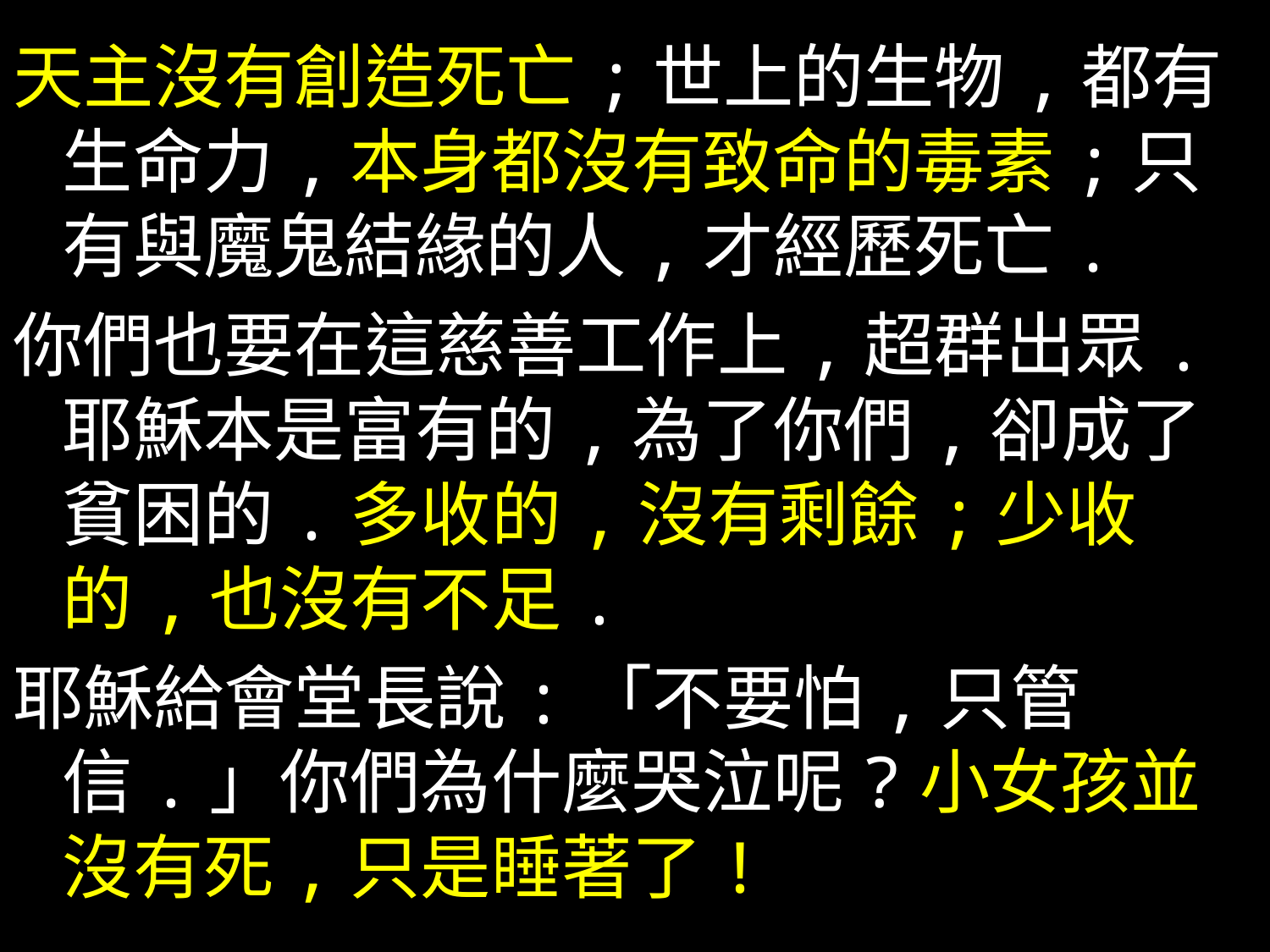

天主沒有創造死亡;世上的生物,都有生命力,本身都沒有致命的毒素;只有與魔鬼結緣的人,才經歷死亡.
你們也要在這慈善工作上,超群出眾.耶穌本是富有的,為了你們,卻成了貧困的.多收的,沒有剩餘;少收的,也沒有不足.
耶穌給會堂長說:「不要怕,只管信.」你們為什麼哭泣呢?小女孩並沒有死,只是睡著了!